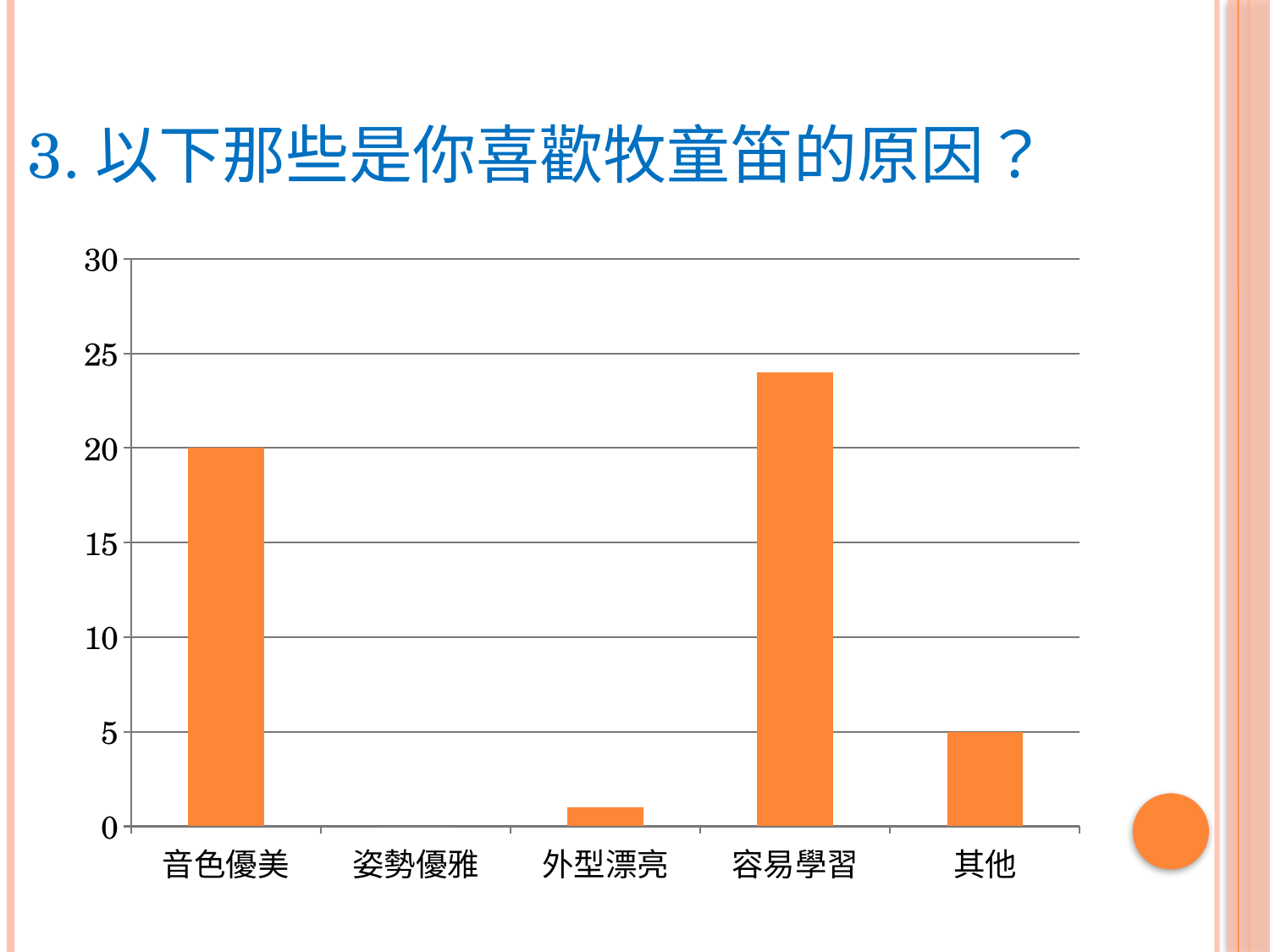

# 3.以下那些是你喜歡牧童笛的原因？

### Chart

| Category | 數列 1 |
|---|---|
| 音色優美 | 20.0 |
| 姿勢優雅 | 0.0 |
| 外型漂亮 | 1.0 |
| 容易學習 | 24.0 |
| 其他 | 5.0 |